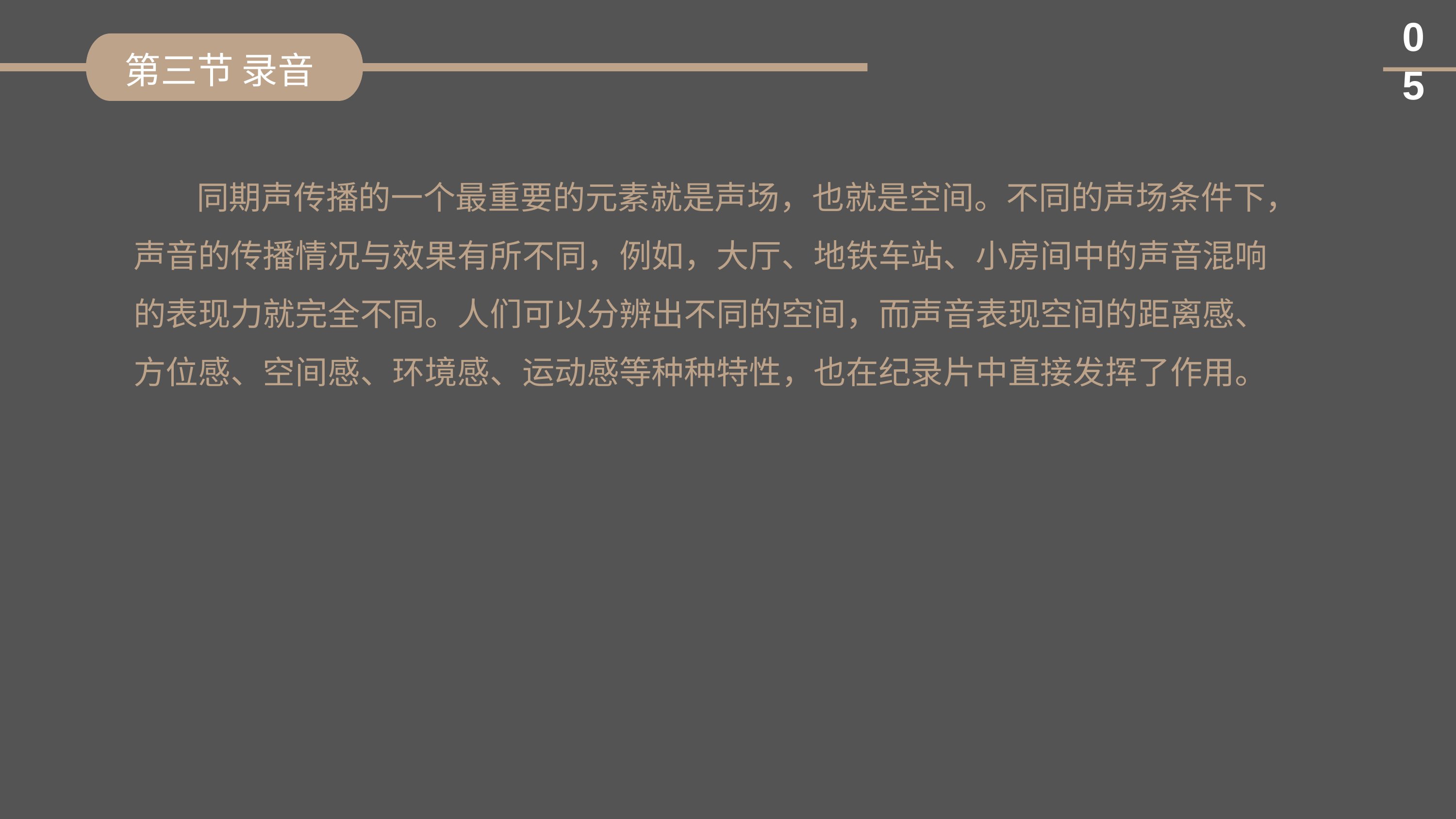

05

第三节 录音

同期声传播的一个最重要的元素就是声场，也就是空间。不同的声场条件下，声音的传播情况与效果有所不同，例如，大厅、地铁车站、小房间中的声音混响的表现力就完全不同。人们可以分辨出不同的空间，而声音表现空间的距离感、方位感、空间感、环境感、运动感等种种特性，也在纪录片中直接发挥了作用。